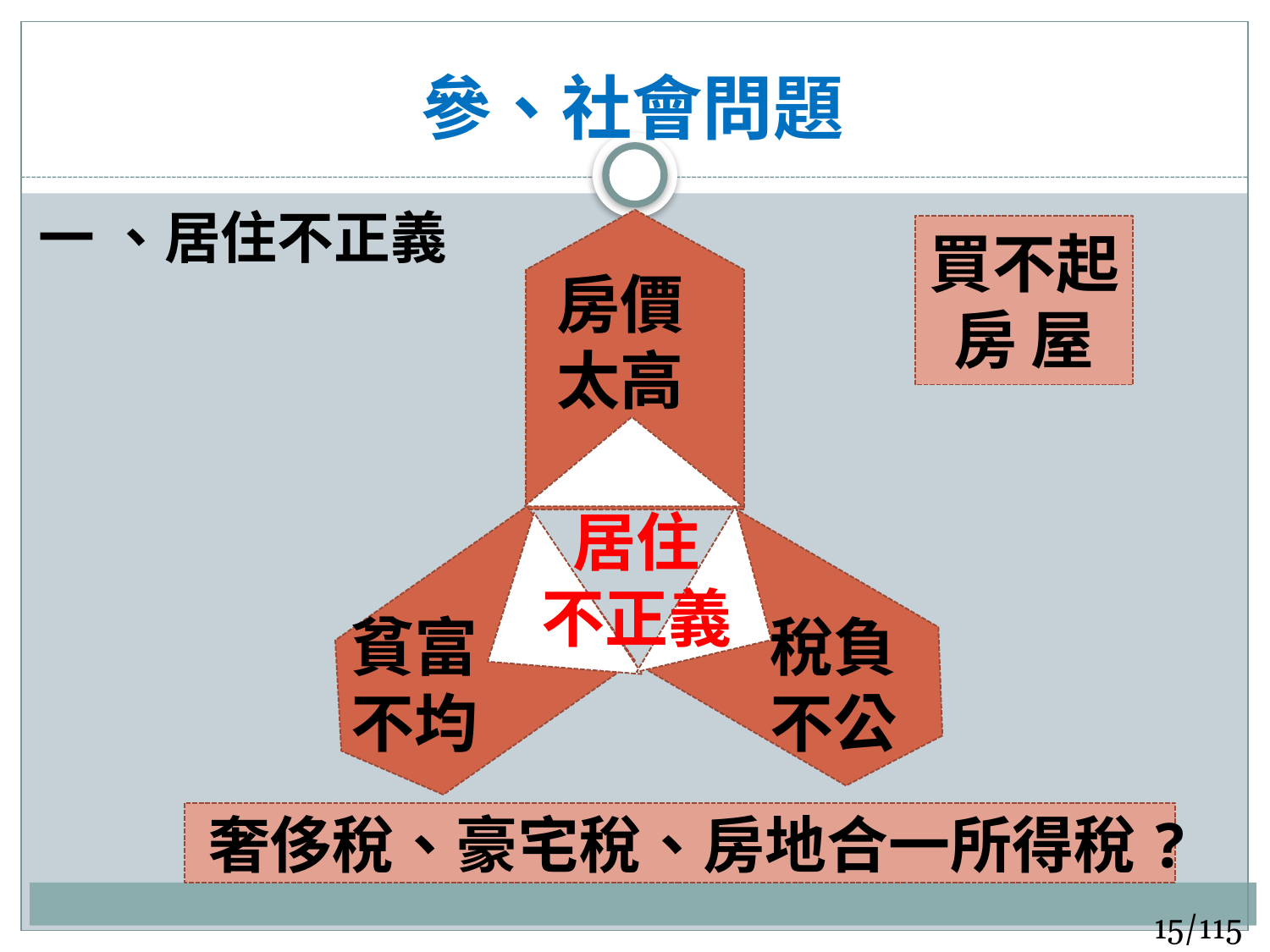

# 參、社會問題
一 、居住不正義

買不起
房 屋
房價
太高

居住
不正義

稅負
不公
貧富
不均
奢侈稅、豪宅稅、房地合一所得稅?